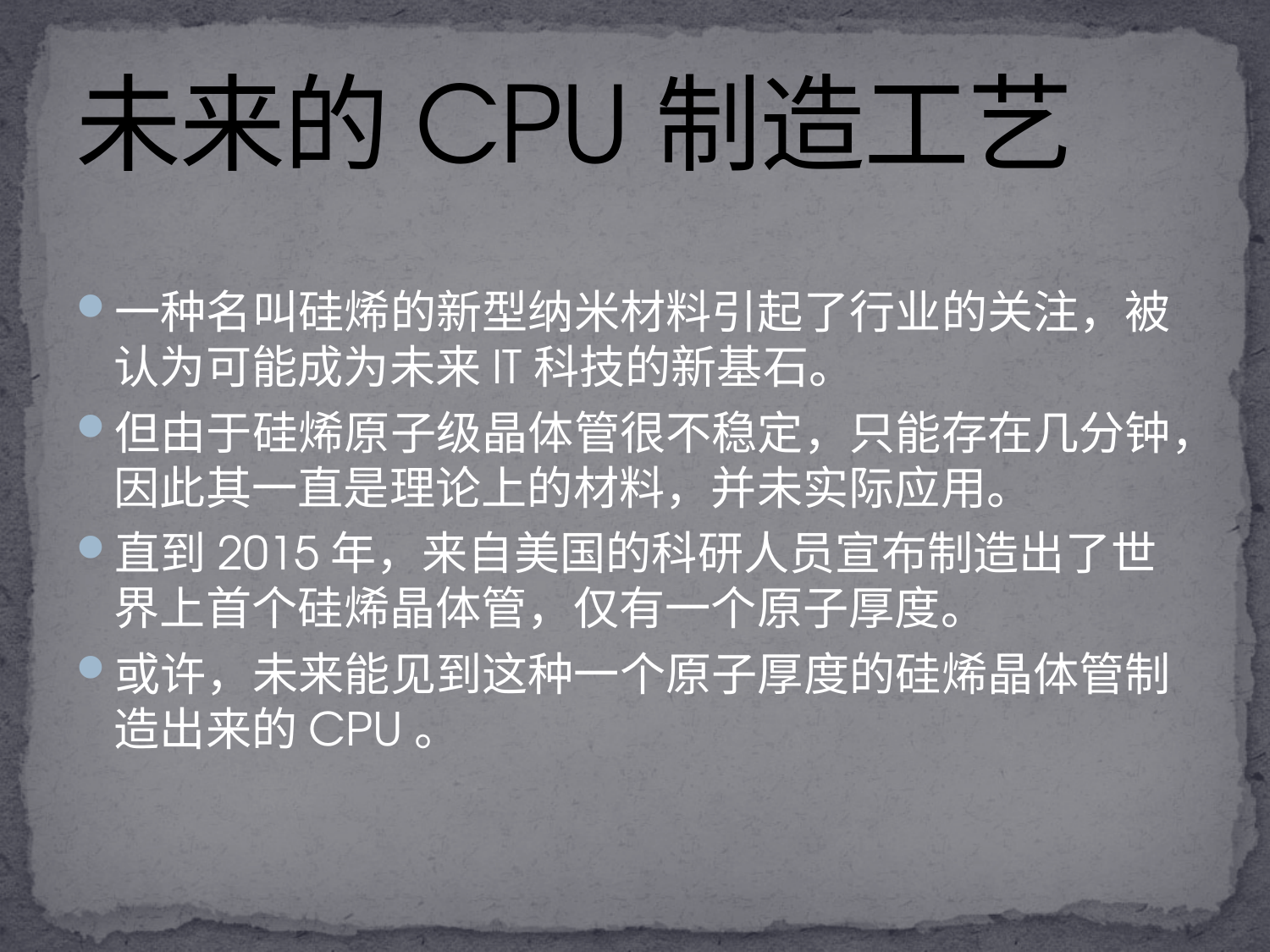

# 未来的CPU制造工艺

一种名叫硅烯的新型纳米材料引起了行业的关注，被认为可能成为未来IT科技的新基石。
但由于硅烯原子级晶体管很不稳定，只能存在几分钟，因此其一直是理论上的材料，并未实际应用。
直到2015年，来自美国的科研人员宣布制造出了世界上首个硅烯晶体管，仅有一个原子厚度。
或许，未来能见到这种一个原子厚度的硅烯晶体管制造出来的CPU。